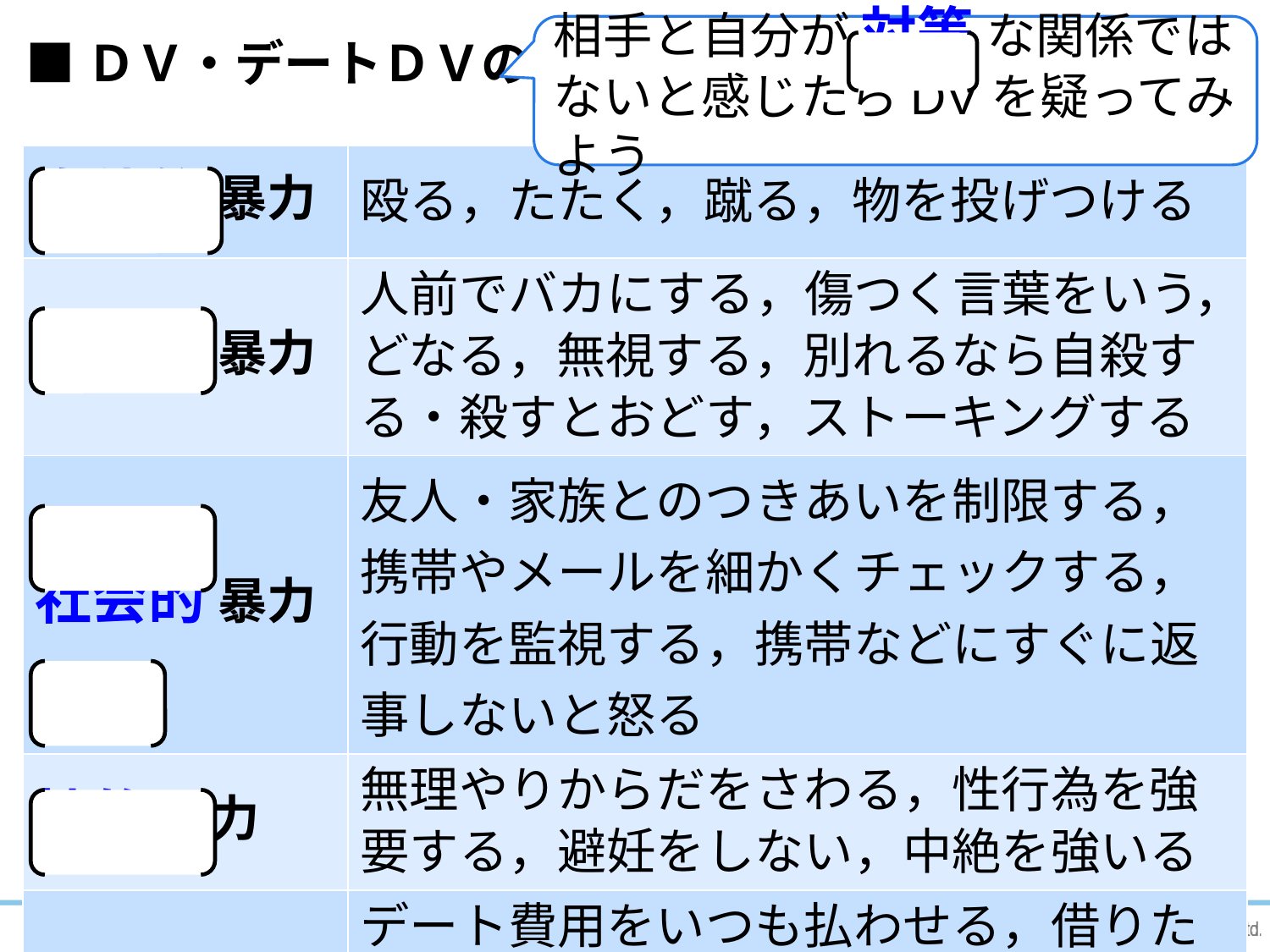

相手と自分が 対等 な関係ではないと感じたらDVを疑ってみよう
■ＤＶ・デートＤＶの例

| 身体的 暴力 | 殴る，たたく，蹴る，物を投げつける |
| --- | --- |
| 精神的 暴力 | 人前でバカにする，傷つく言葉をいう，どなる，無視する，別れるなら自殺する・殺すとおどす，ストーキングする |
| 社会的 暴力 | 友人・家族とのつきあいを制限する，携帯やメールを細かくチェックする，行動を監視する，携帯などにすぐに返事しないと怒る |
| 性的 暴力 | 無理やりからだをさわる，性行為を強要する，避妊をしない，中絶を強いる |
| 経済的 暴力 | デート費用をいつも払わせる，借りたお金を返さない，高価なプレゼントを要求する |

23